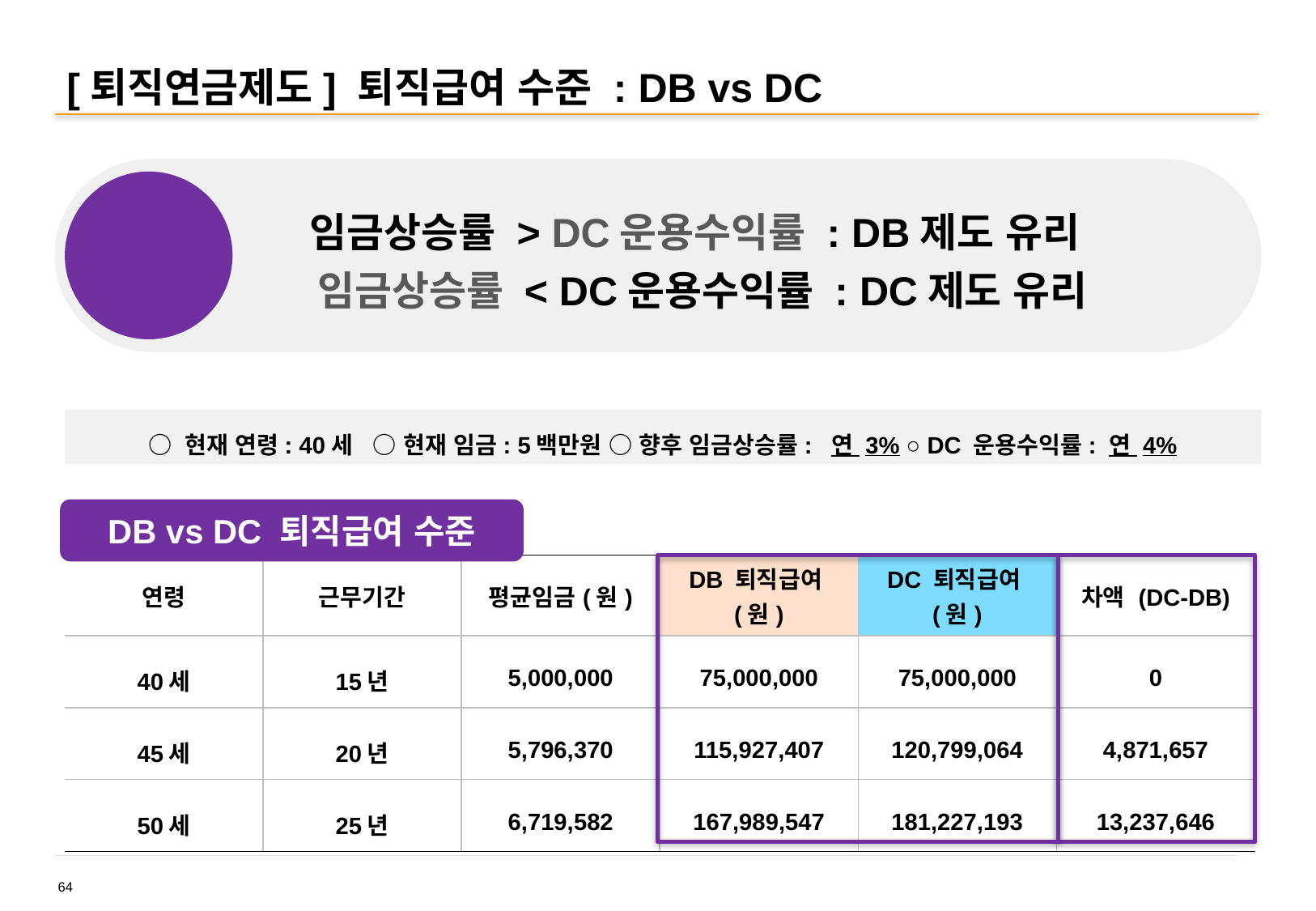

# [퇴직연금제도] 퇴직급여 수준 : DB vs DC
       임금상승률 > DC운용수익률 : DB제도 유리
       임금상승률 < DC운용수익률 : DC제도 유리
?
○ 현재 연령: 40세   ○ 현재 임금: 5백만원 ○ 향후 임금상승률:  연 3% ○ DC 운용수익률: 연 4%
DB vs DC 퇴직급여 수준
| 연령 | 근무기간 | 평균임금(원) | DB 퇴직급여(원) | DC 퇴직급여(원) | 차액 (DC-DB) |
| --- | --- | --- | --- | --- | --- |
| 40세 | 15년 | 5,000,000 | 75,000,000 | 75,000,000 | 0 |
| 45세 | 20년 | 5,796,370 | 115,927,407 | 120,799,064 | 4,871,657 |
| 50세 | 25년 | 6,719,582 | 167,989,547 | 181,227,193 | 13,237,646 |